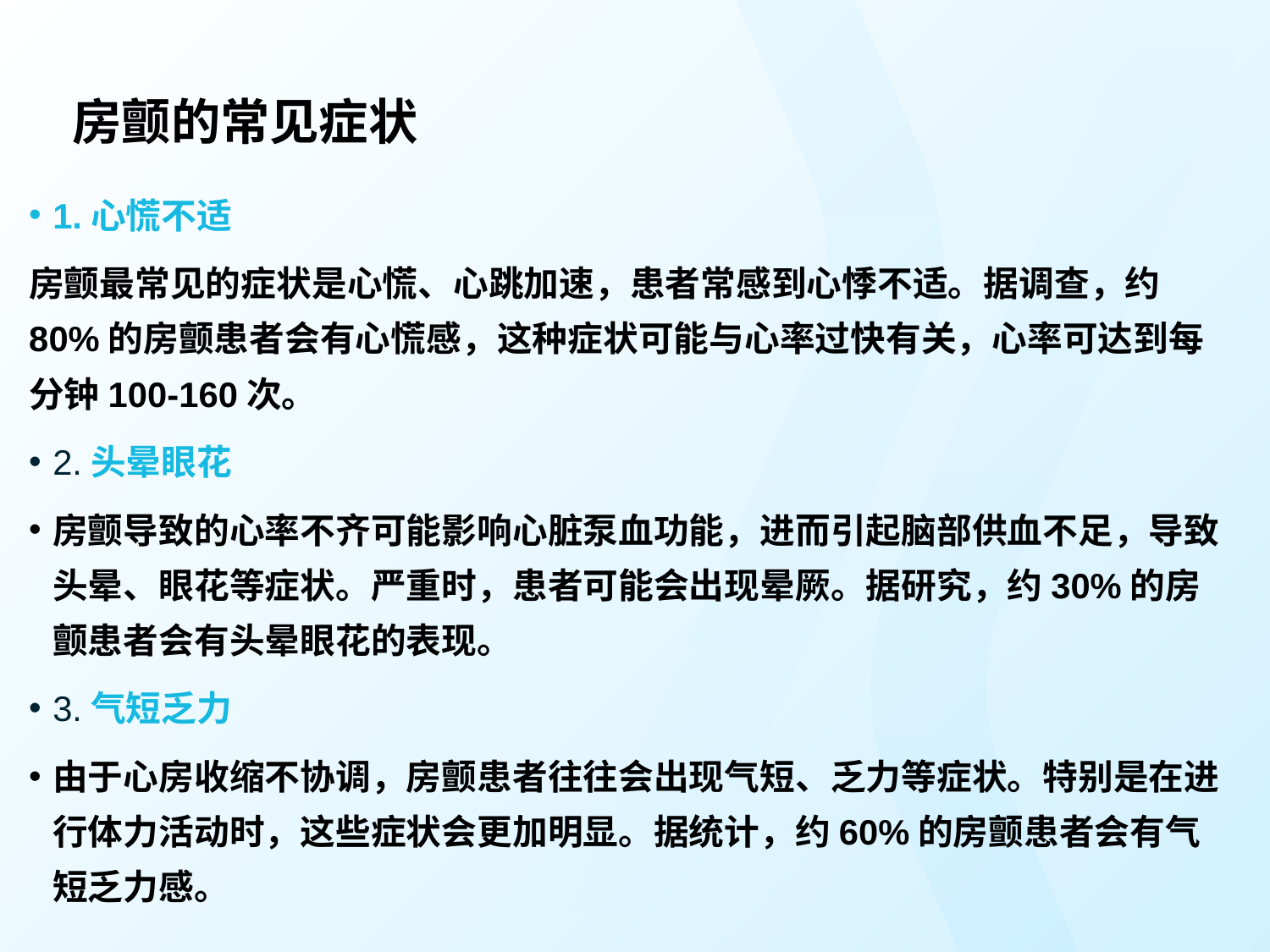

# 房颤的常见症状
1.心慌不适
房颤最常见的症状是心慌、心跳加速，患者常感到心悸不适。据调查，约80%的房颤患者会有心慌感，这种症状可能与心率过快有关，心率可达到每分钟100-160次。
2.头晕眼花
房颤导致的心率不齐可能影响心脏泵血功能，进而引起脑部供血不足，导致头晕、眼花等症状。严重时，患者可能会出现晕厥。据研究，约30%的房颤患者会有头晕眼花的表现。
3.气短乏力
由于心房收缩不协调，房颤患者往往会出现气短、乏力等症状。特别是在进行体力活动时，这些症状会更加明显。据统计，约60%的房颤患者会有气短乏力感。